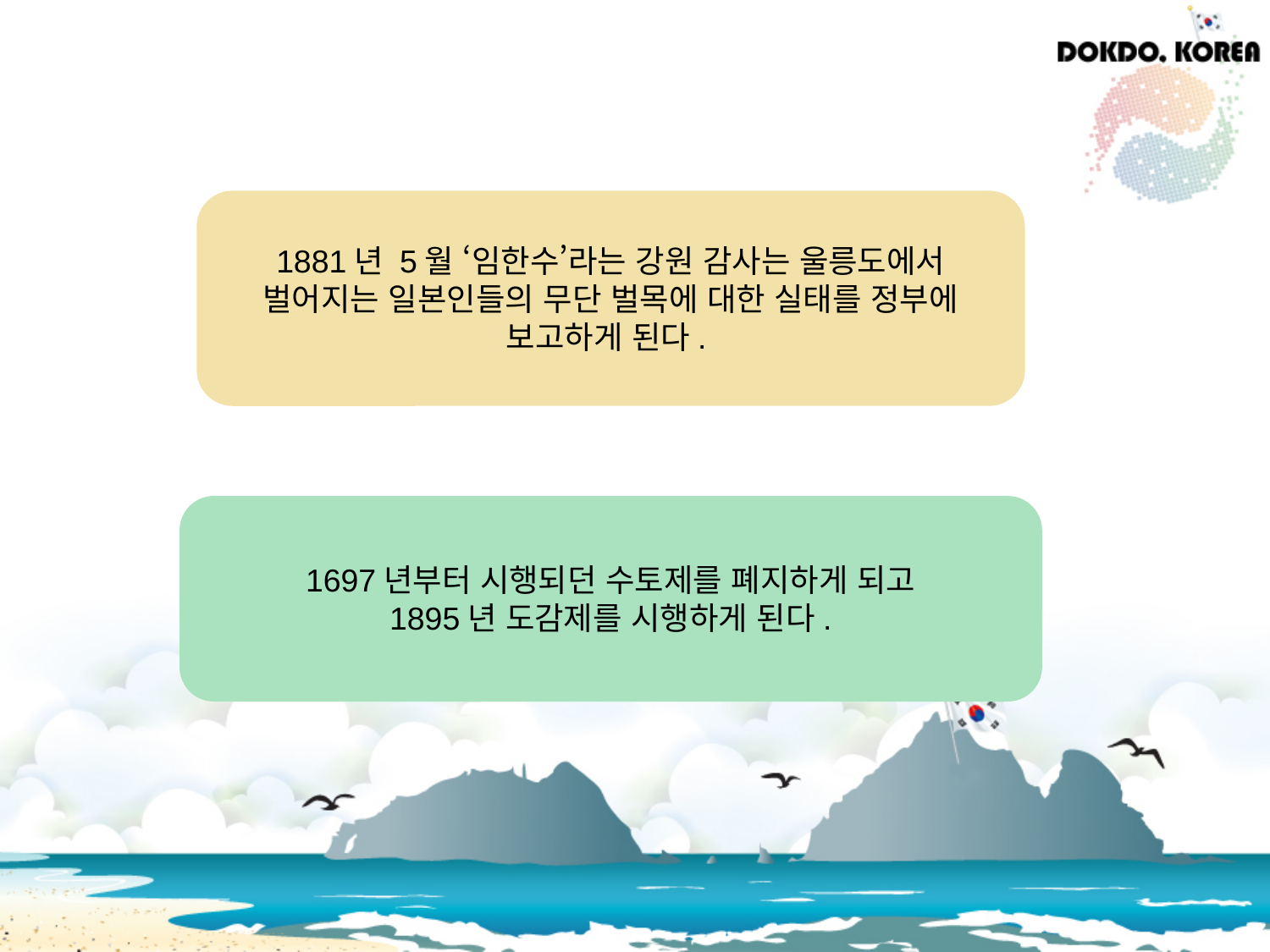

1881년 5월 ‘임한수’라는 강원 감사는 울릉도에서 벌어지는 일본인들의 무단 벌목에 대한 실태를 정부에 보고하게 된다.
1697년부터 시행되던 수토제를 폐지하게 되고
1895년 도감제를 시행하게 된다.